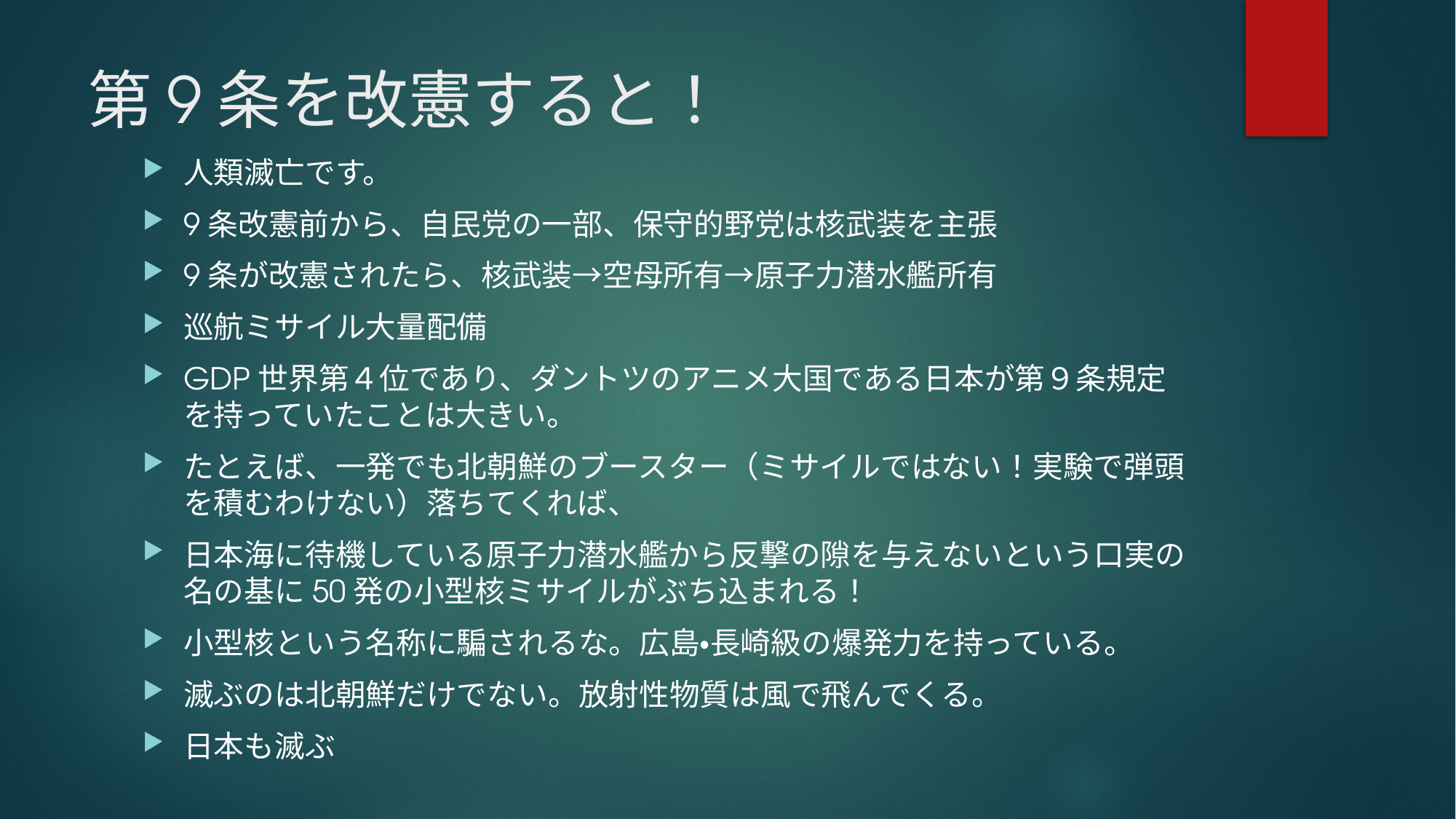

# 第9条を改憲すると！
人類滅亡です。
9条改憲前から、自民党の一部、保守的野党は核武装を主張
9条が改憲されたら、核武装→空母所有→原子力潜水艦所有
巡航ミサイル大量配備
GDP世界第４位であり、ダントツのアニメ大国である日本が第９条規定を持っていたことは大きい。
たとえば、一発でも北朝鮮のブースター（ミサイルではない！実験で弾頭を積むわけない）落ちてくれば、
日本海に待機している原子力潜水艦から反撃の隙を与えないという口実の名の基に50発の小型核ミサイルがぶち込まれる！
小型核という名称に騙されるな。広島・長崎級の爆発力を持っている。
滅ぶのは北朝鮮だけでない。放射性物質は風で飛んでくる。
日本も滅ぶ